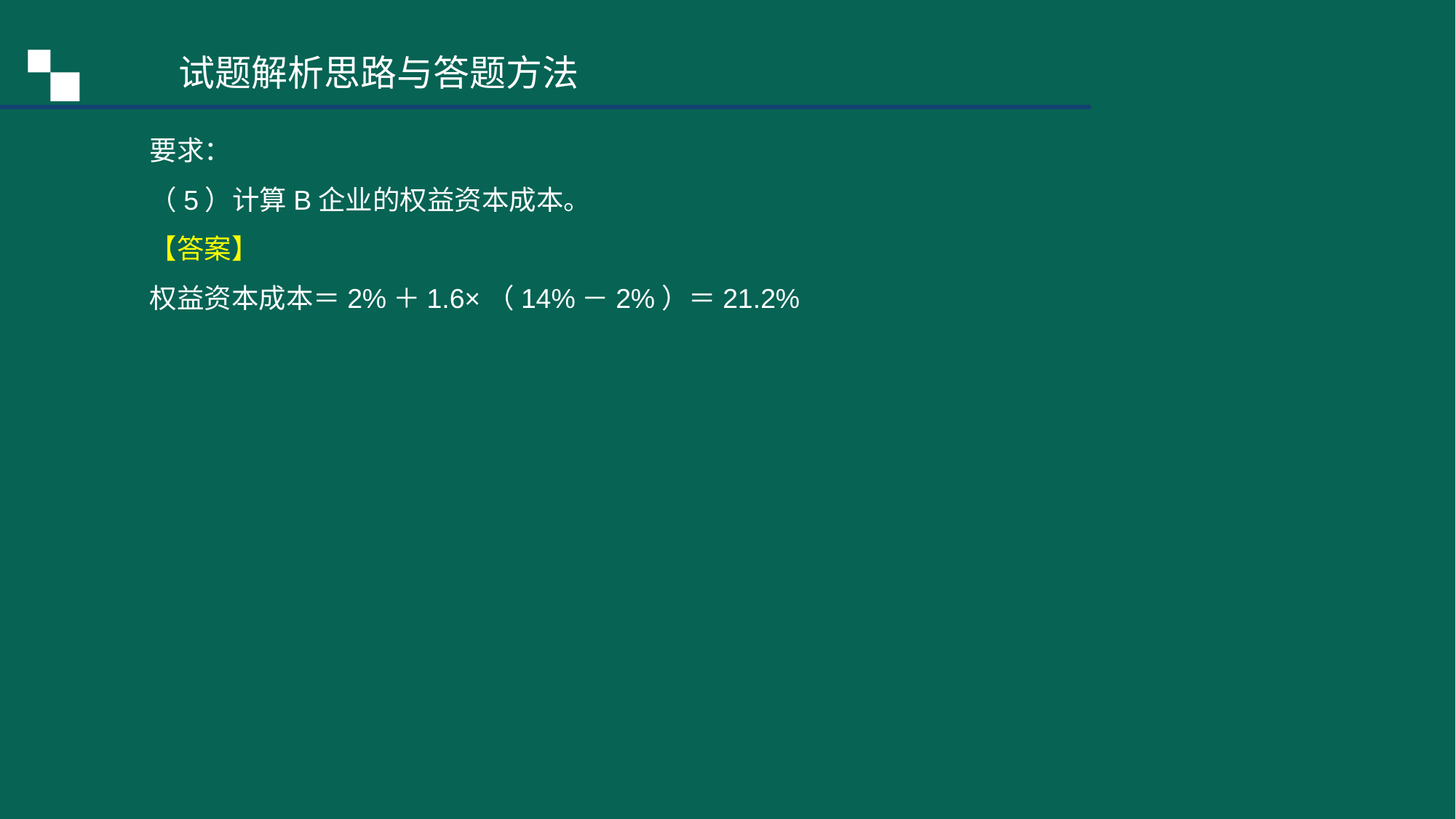

试题解析思路与答题方法
要求：
（5）计算B企业的权益资本成本。
【答案】
权益资本成本＝2%＋1.6×（14%－2%）＝21.2%